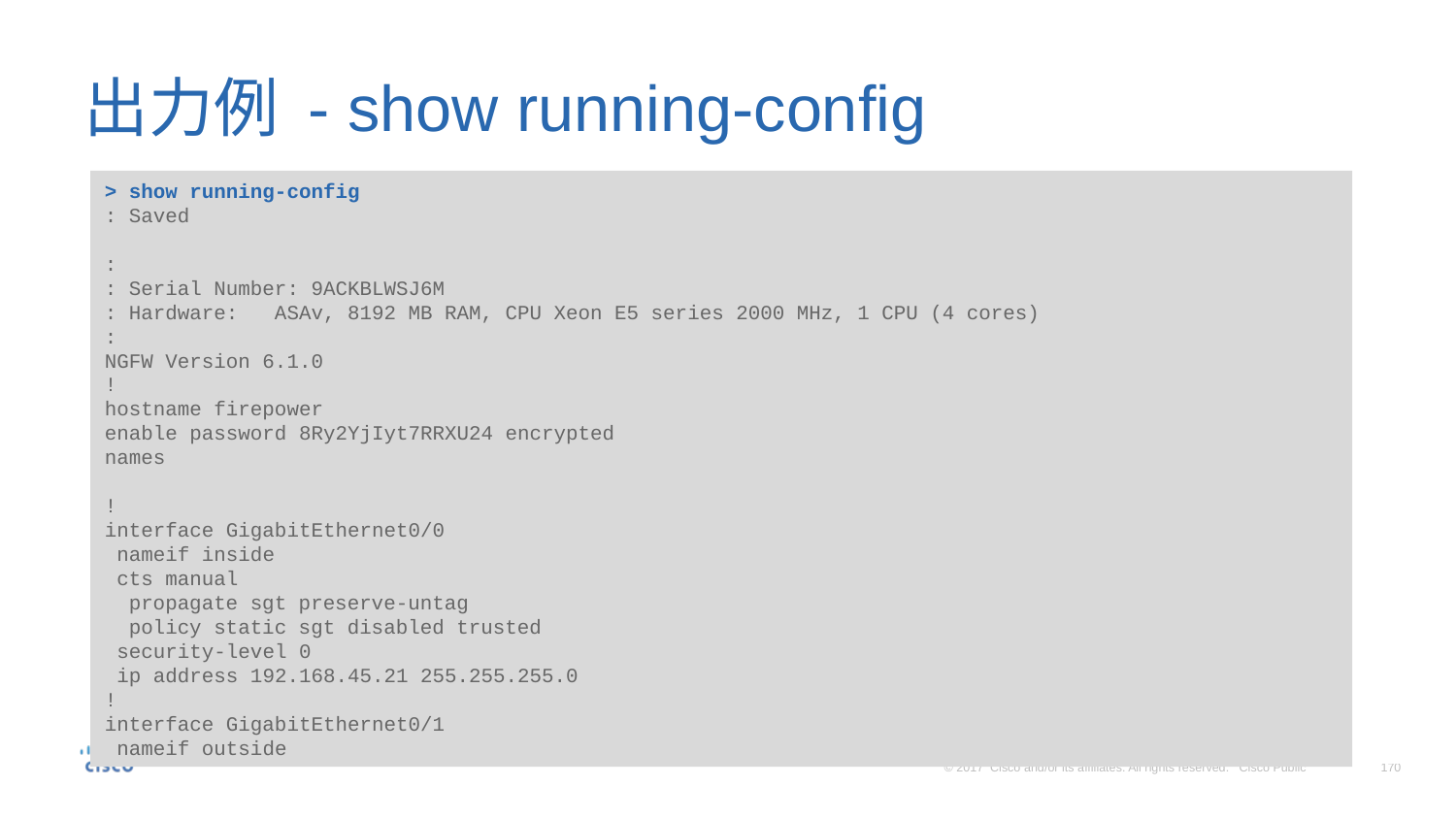

# 出力例 - show running-config
> show running-config
: Saved

:
: Serial Number: 9ACKBLWSJ6M
: Hardware:   ASAv, 8192 MB RAM, CPU Xeon E5 series 2000 MHz, 1 CPU (4 cores)
:
NGFW Version 6.1.0
!
hostname firepower
enable password 8Ry2YjIyt7RRXU24 encrypted
names

!
interface GigabitEthernet0/0
 nameif inside
 cts manual
  propagate sgt preserve-untag
  policy static sgt disabled trusted
 security-level 0
 ip address 192.168.45.21 255.255.255.0
!
interface GigabitEthernet0/1
 nameif outside